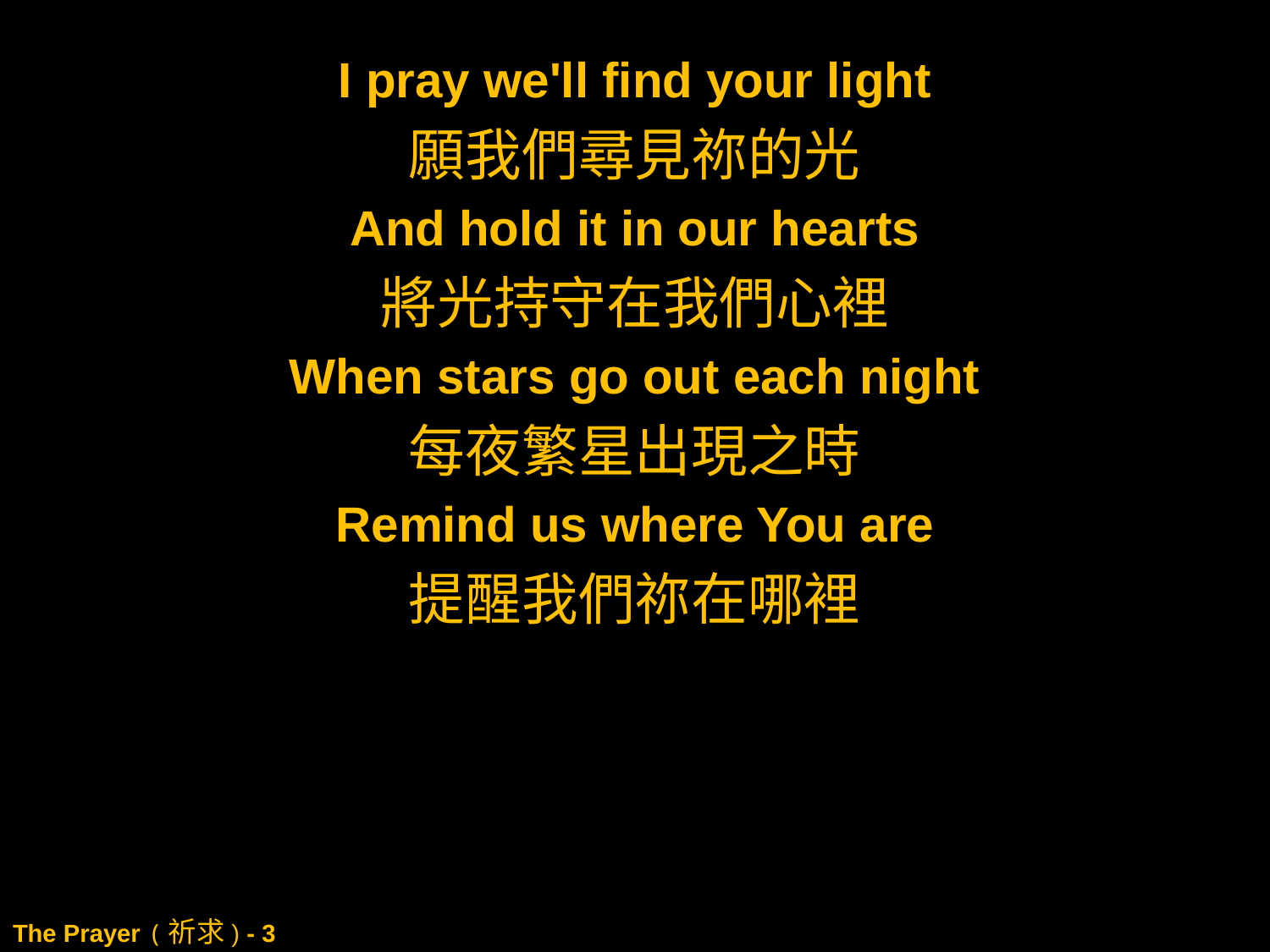

I pray we'll find your light
願我們尋見祢的光
And hold it in our hearts
將光持守在我們心裡
When stars go out each night
每夜繁星出現之時
Remind us where You are
提醒我們祢在哪裡

# The Prayer (祈求) - 3